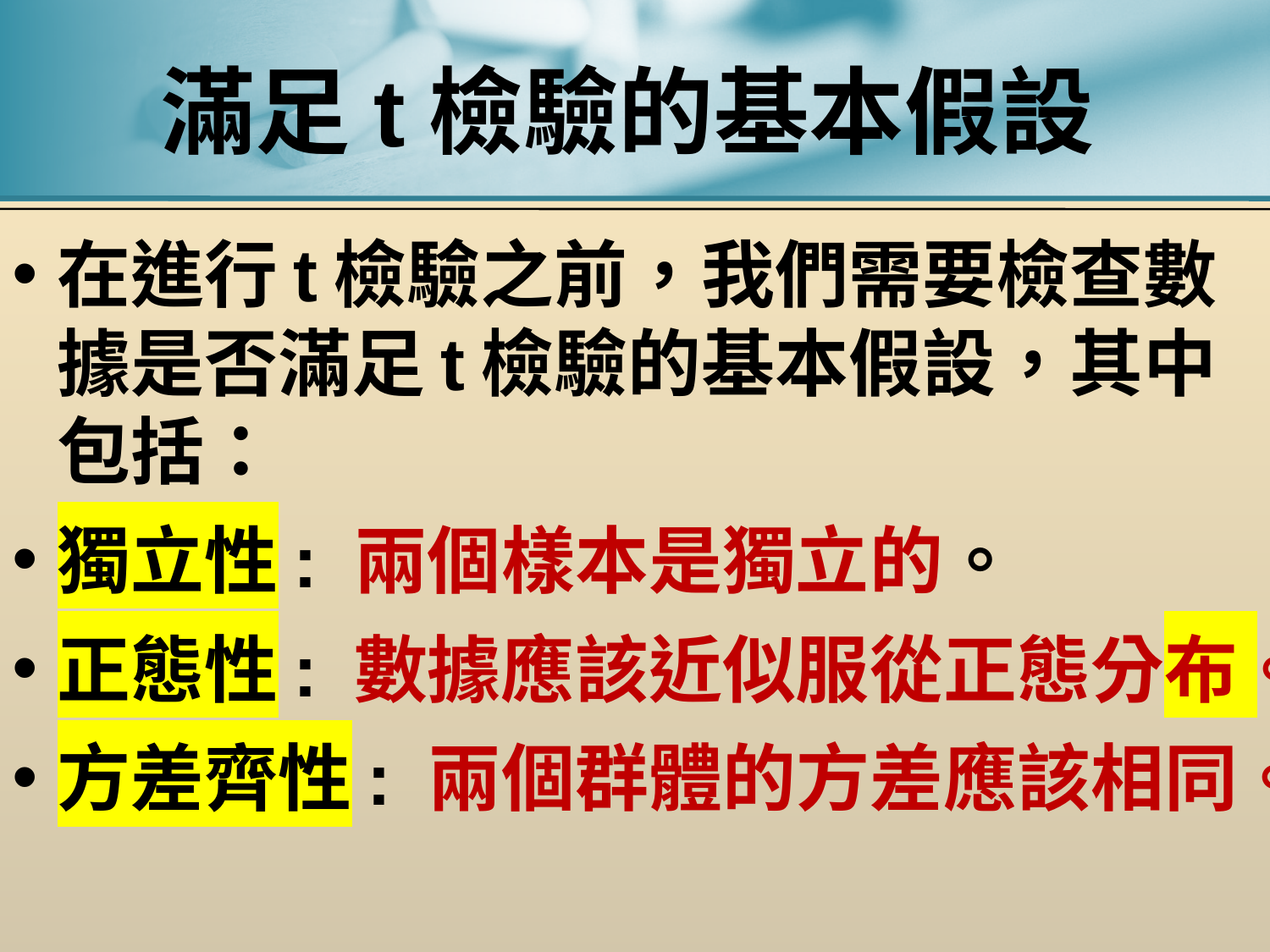

# 滿足t檢驗的基本假設
在進行t檢驗之前，我們需要檢查數據是否滿足t檢驗的基本假設，其中包括：
獨立性: 兩個樣本是獨立的。
正態性: 數據應該近似服從正態分布。
方差齊性: 兩個群體的方差應該相同。